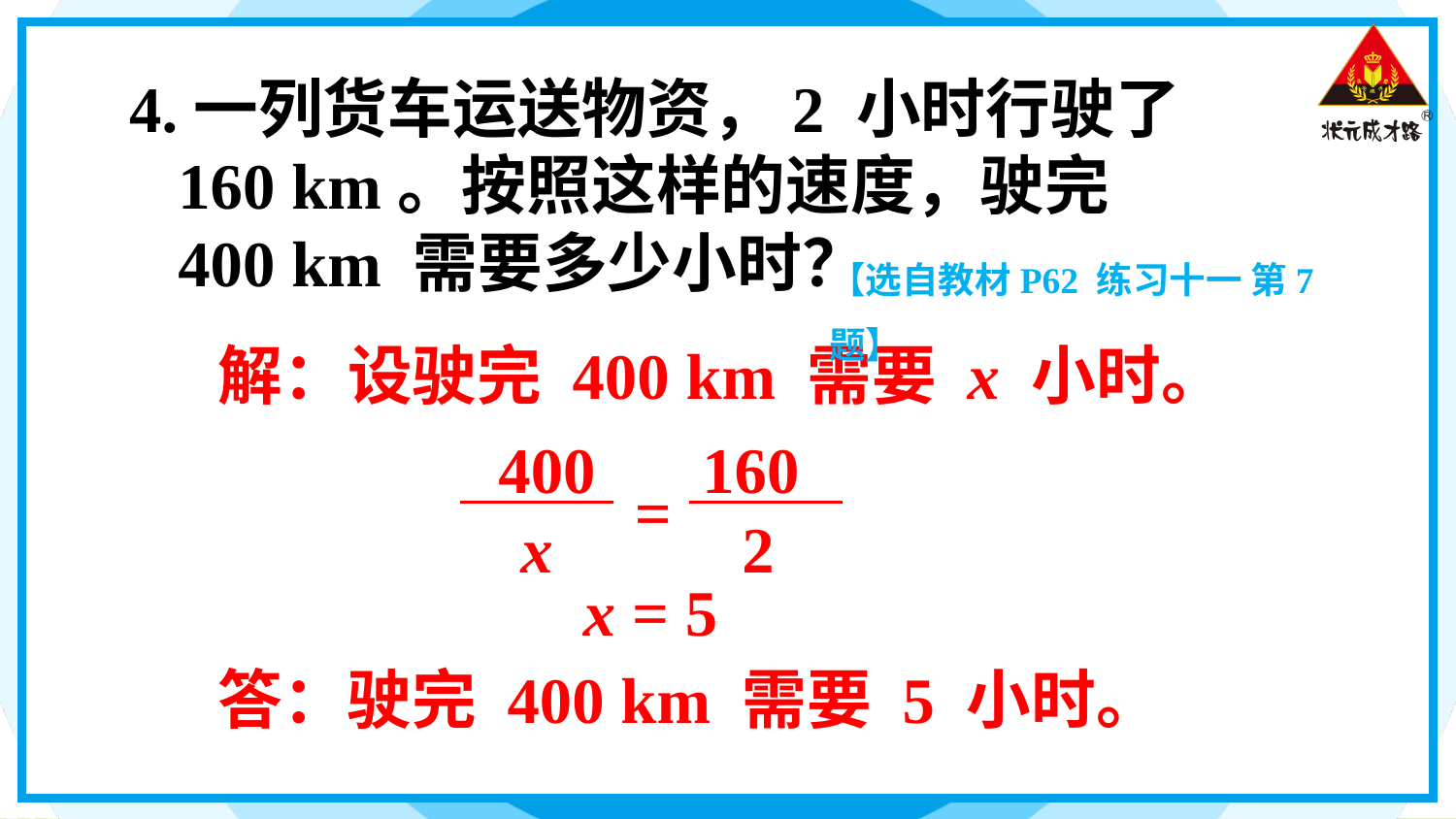

4.一列货车运送物资，2 小时行驶了
   160 km。按照这样的速度，驶完
   400 km 需要多少小时？
【选自教材P62 练习十一 第7题】
解：设驶完 400 km 需要 x 小时。
400
160
=
2
x
x = 5
答：驶完 400 km 需要 5 小时。